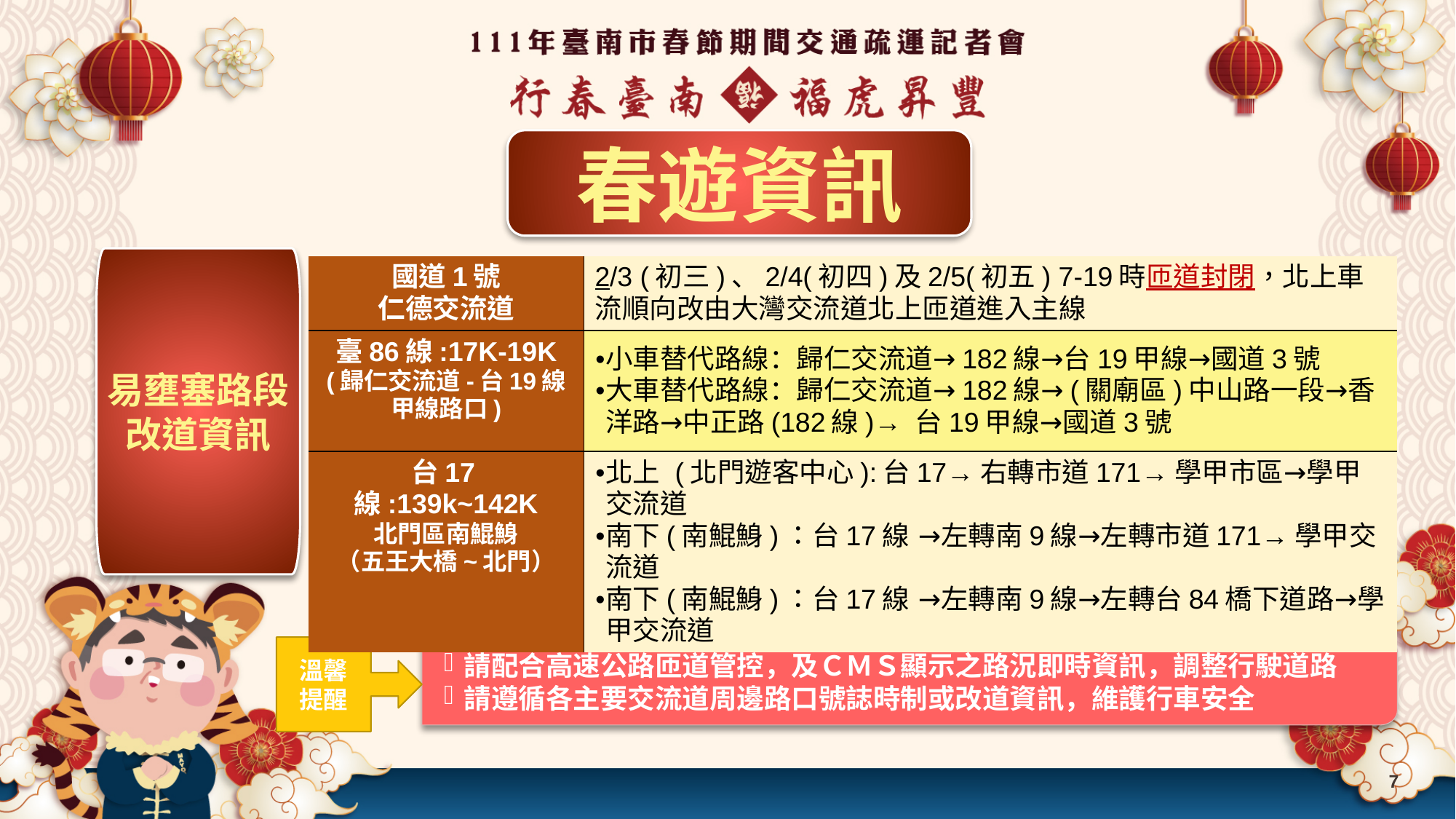

春遊資訊
易壅塞路段
改道資訊
| 國道1號 仁德交流道 | 2/3 (初三)、2/4(初四)及2/5(初五) 7-19時匝道封閉，北上車流順向改由大灣交流道北上匝道進入主線 |
| --- | --- |
| 臺86線:17K-19K (歸仁交流道-台19線甲線路口) | 小車替代路線：歸仁交流道→182線→台19甲線→國道3號 大車替代路線：歸仁交流道→182線→(關廟區)中山路一段→香洋路→中正路(182線)→ 台19甲線→國道3號 |
| 台17線:139k~142K 北門區南鯤鯓 （五王大橋~北門） | 北上 (北門遊客中心):台17→右轉市道171→學甲市區→學甲交流道 南下(南鯤鯓)：台17線 →左轉南9線→左轉市道171→學甲交流道 南下(南鯤鯓)：台17線 →左轉南9線→左轉台84橋下道路→學甲交流道 |
溫馨
提醒
請配合高速公路匝道管控，及ＣＭＳ顯示之路況即時資訊，調整行駛道路
請遵循各主要交流道周邊路口號誌時制或改道資訊，維護行車安全
7